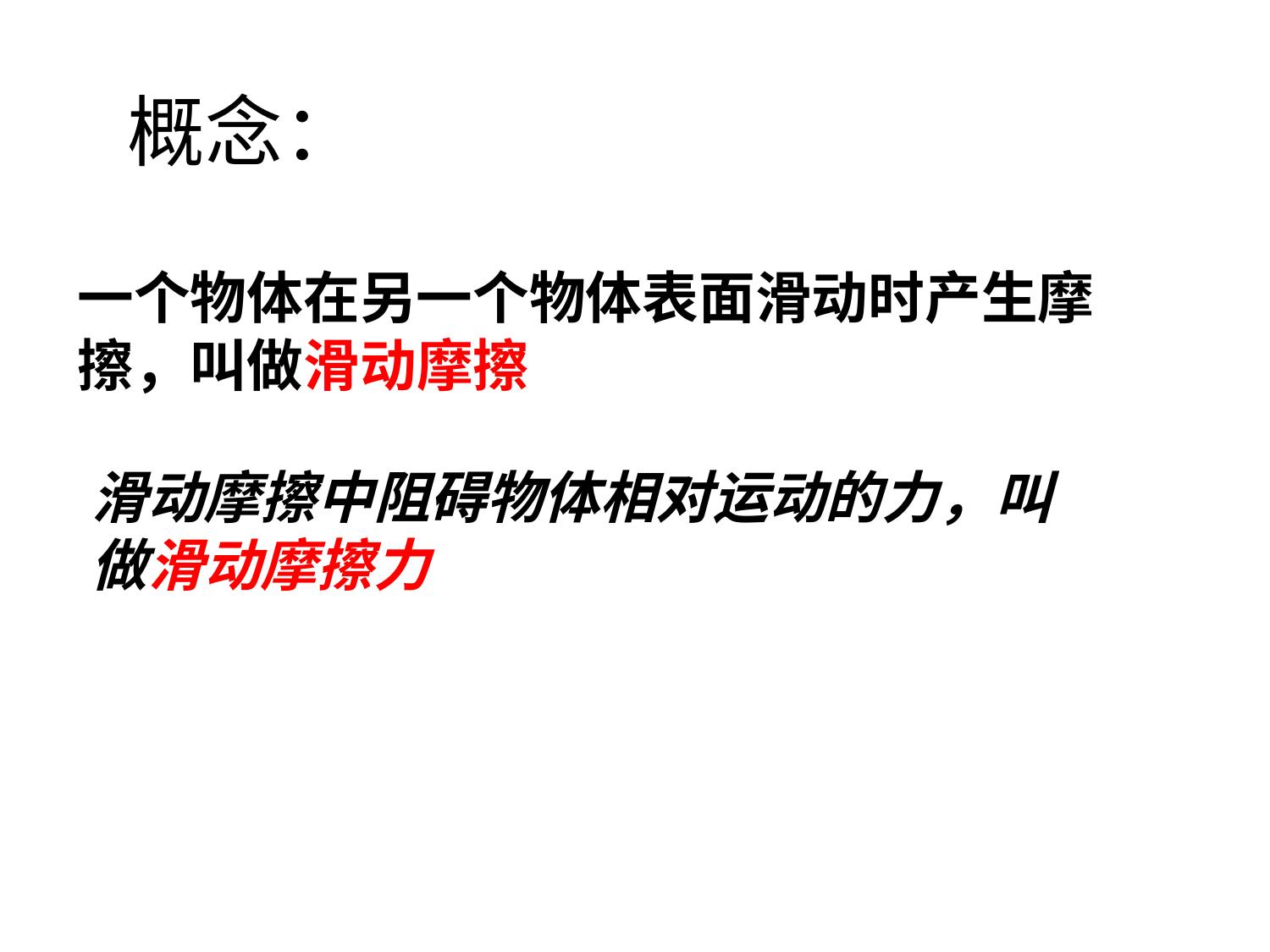

概念：
一个物体在另一个物体表面滑动时产生摩擦，叫做滑动摩擦
滑动摩擦中阻碍物体相对运动的力，叫做滑动摩擦力